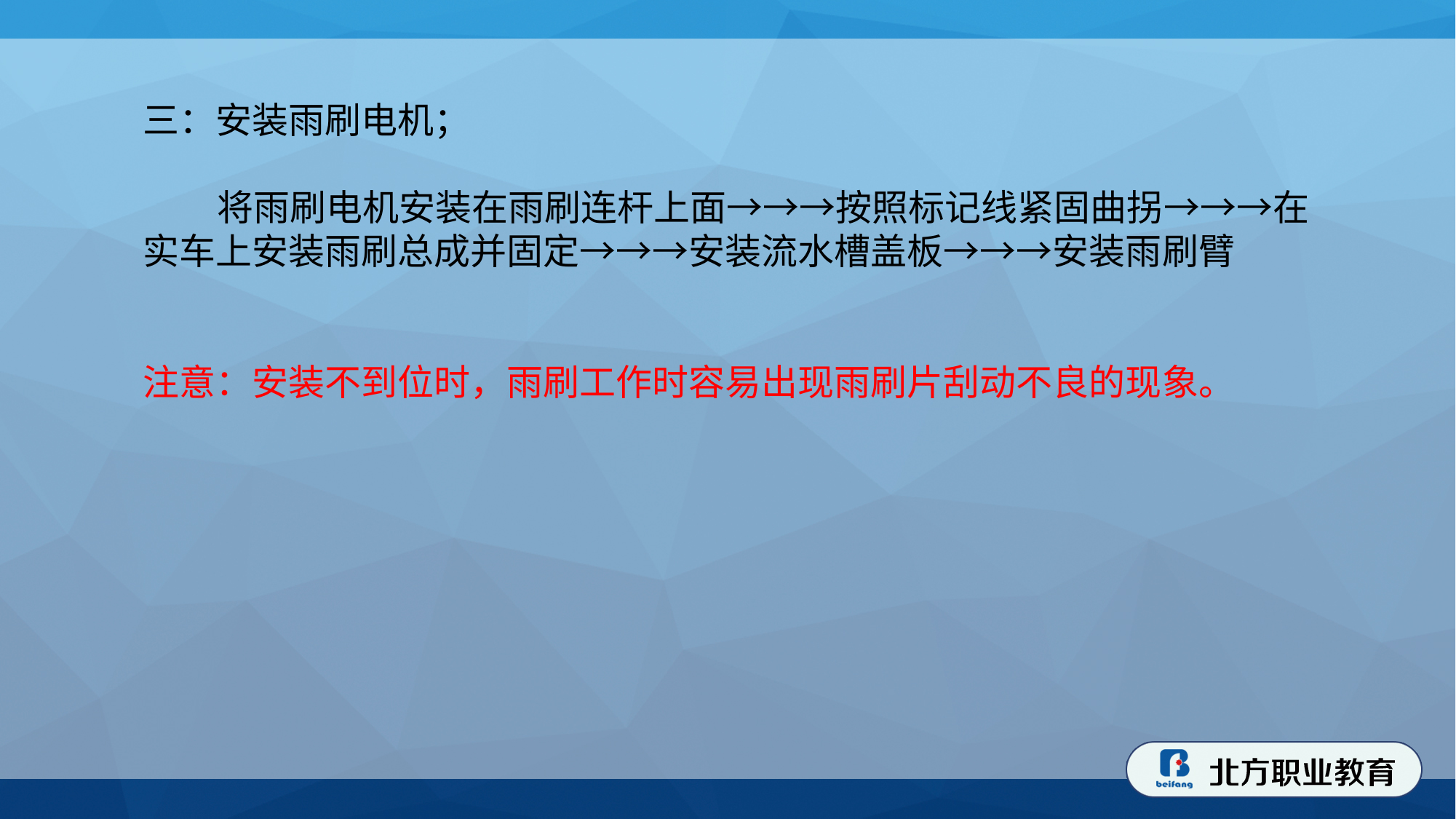

三：安装雨刷电机；

        将雨刷电机安装在雨刷连杆上面→→→按照标记线紧固曲拐→→→在实车上安装雨刷总成并固定→→→安装流水槽盖板→→→安装雨刷臂

注意：安装不到位时，雨刷工作时容易出现雨刷片刮动不良的现象。